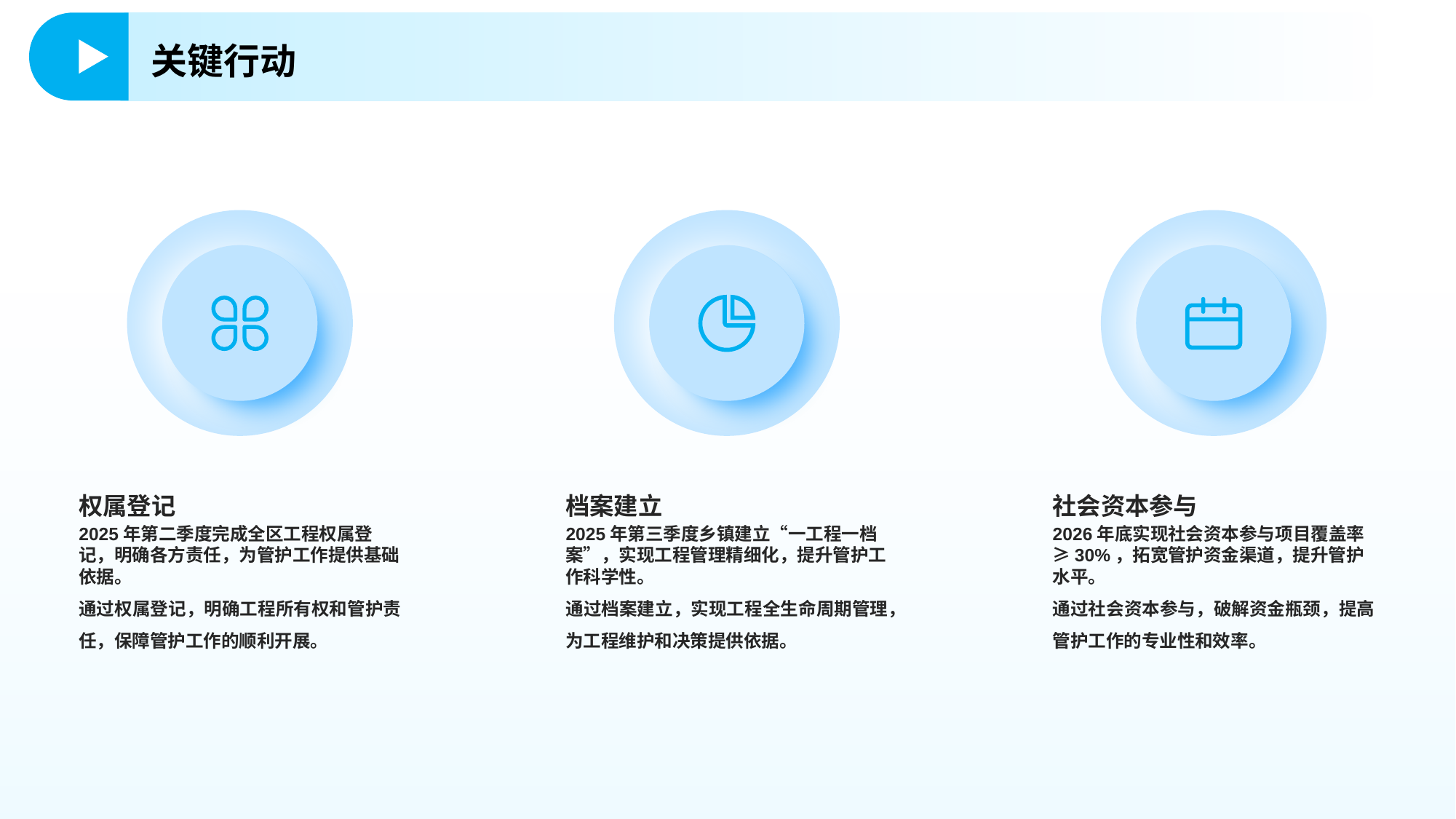

关键行动

权属登记
档案建立
社会资本参与
2025年第二季度完成全区工程权属登记，明确各方责任，为管护工作提供基础依据。
通过权属登记，明确工程所有权和管护责任，保障管护工作的顺利开展。
2025年第三季度乡镇建立“一工程一档案”，实现工程管理精细化，提升管护工作科学性。
通过档案建立，实现工程全生命周期管理，为工程维护和决策提供依据。
2026年底实现社会资本参与项目覆盖率≥30%，拓宽管护资金渠道，提升管护水平。
通过社会资本参与，破解资金瓶颈，提高管护工作的专业性和效率。